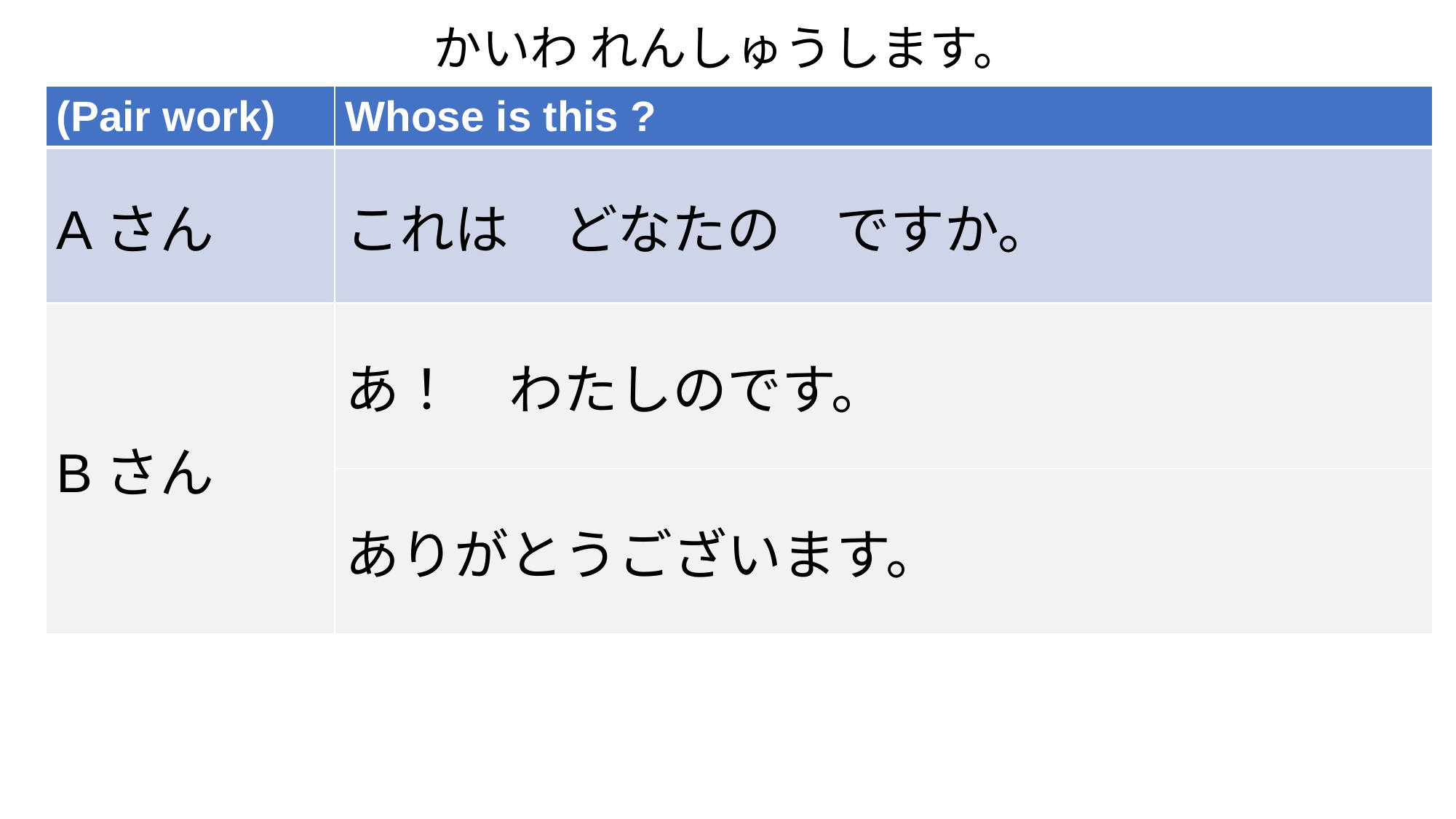

# かいわ れんしゅうします。
| (Pair work) | Whose is this ? |
| --- | --- |
| Aさん | これは　どなたの　ですか。 |
| Bさん | あ！　わたしのです。 |
|  | ありがとうございます。 |